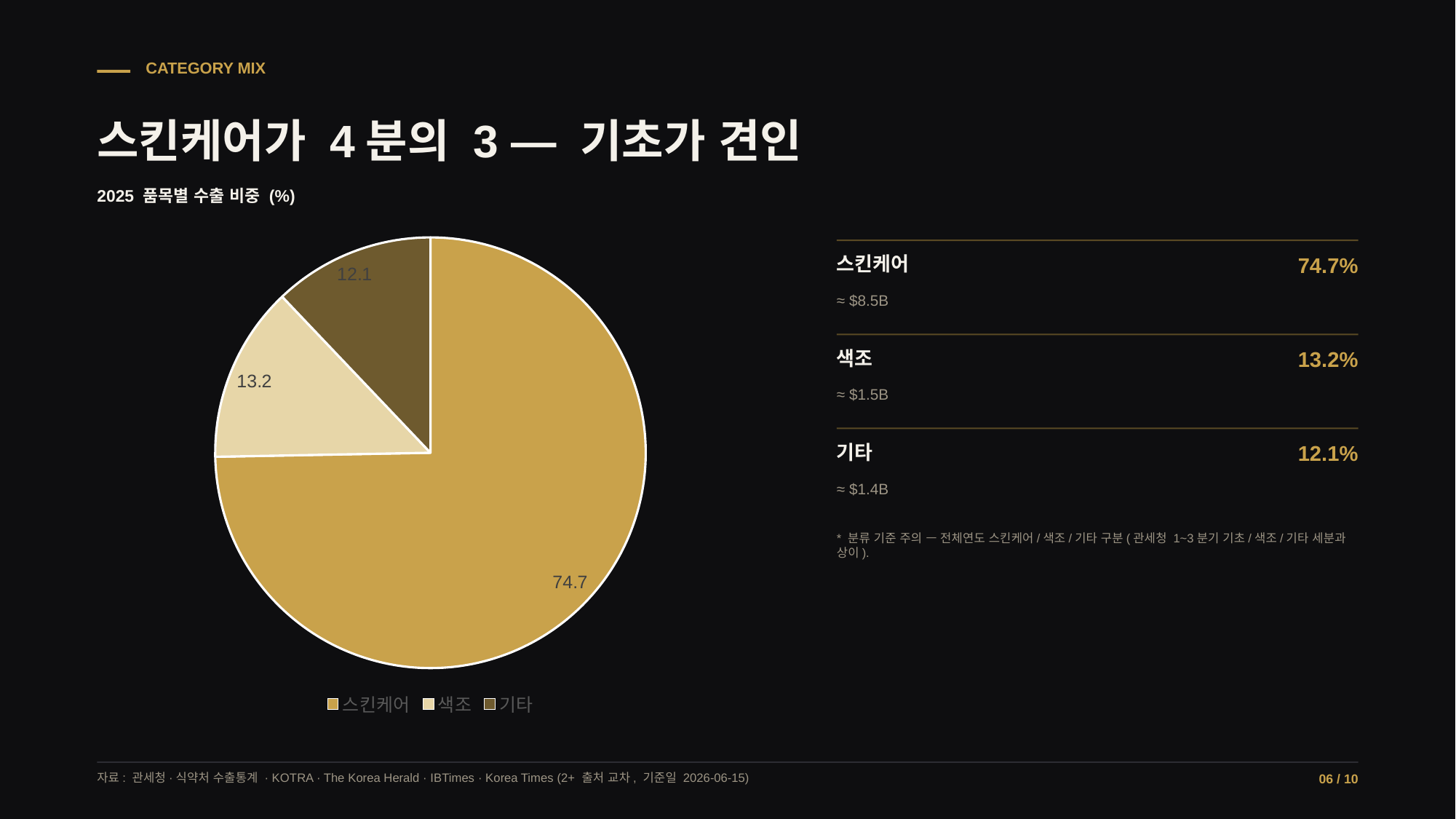

CATEGORY MIX

스킨케어가 4분의 3 — 기초가 견인
2025 품목별 수출 비중 (%)

### Chart

| Category |  |
|---|---|
| 스킨케어 | 74.7 |
| 색조 | 13.2 |
| 기타 | 12.1 |
스킨케어
74.7%
≈ $8.5B

색조
13.2%
≈ $1.5B

기타
12.1%
≈ $1.4B
* 분류 기준 주의 — 전체연도 스킨케어/색조/기타 구분(관세청 1~3분기 기초/색조/기타 세분과 상이).

자료: 관세청·식약처 수출통계 · KOTRA · The Korea Herald · IBTimes · Korea Times (2+ 출처 교차, 기준일 2026-06-15)
06 / 10